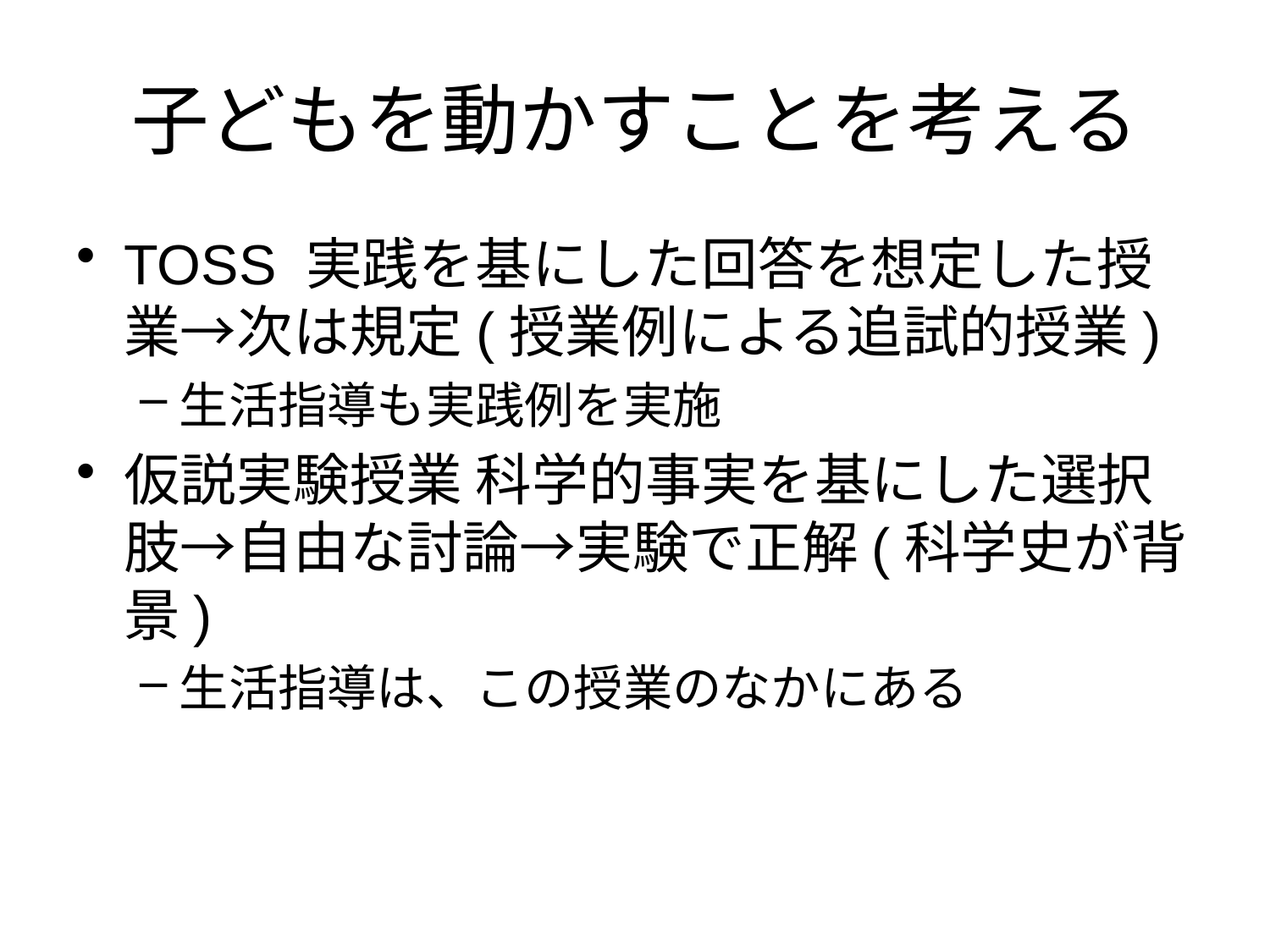

# 子どもを動かすことを考える
TOSS 実践を基にした回答を想定した授業→次は規定(授業例による追試的授業)
生活指導も実践例を実施
仮説実験授業 科学的事実を基にした選択肢→自由な討論→実験で正解(科学史が背景)
生活指導は、この授業のなかにある